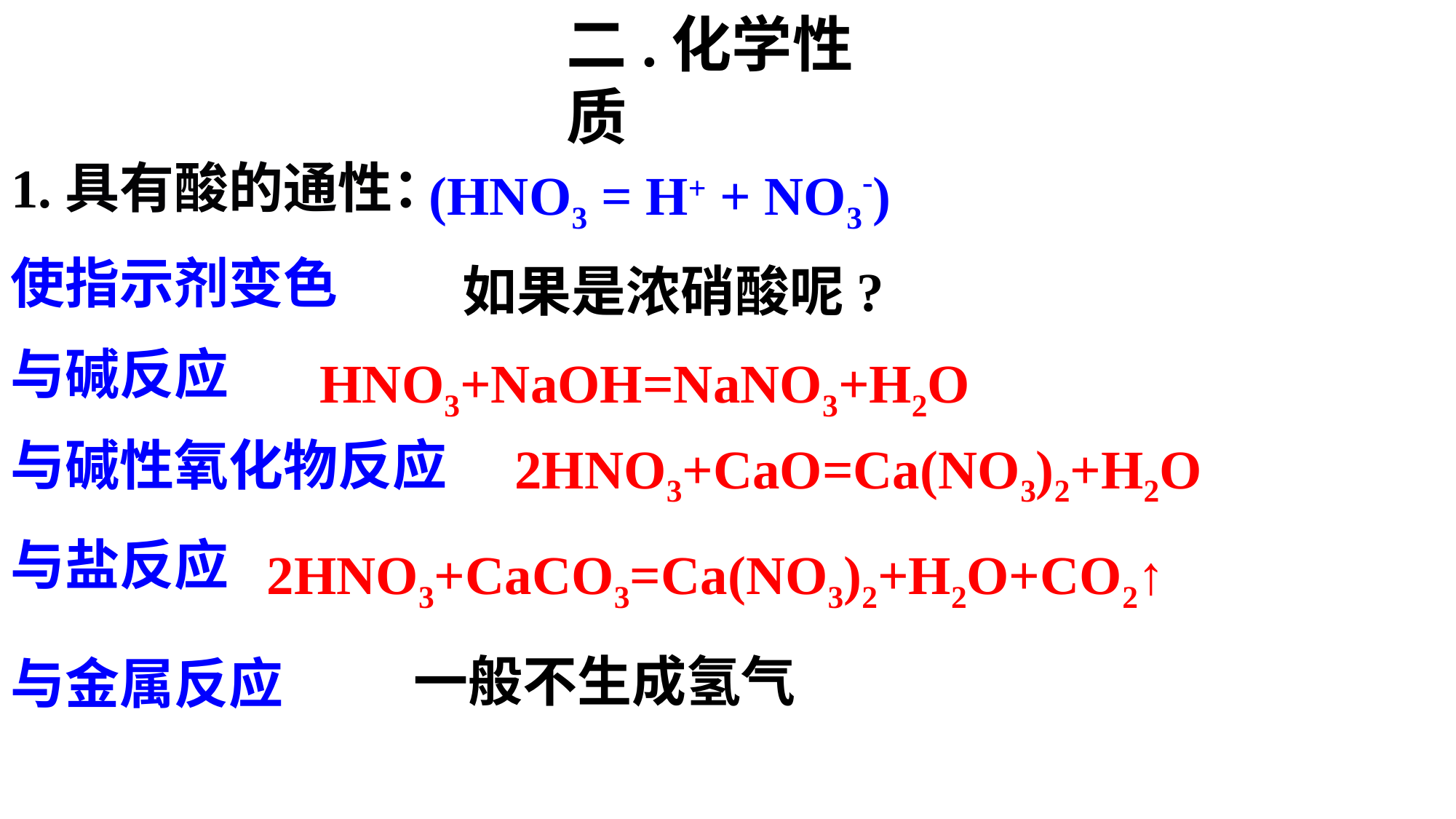

二.化学性质
1.具有酸的通性：
(HNO3 = H+ + NO3-)
使指示剂变色
如果是浓硝酸呢?
与碱反应
HNO3+NaOH=NaNO3+H2O
与碱性氧化物反应
2HNO3+CaO=Ca(NO3)2+H2O
与盐反应
2HNO3+CaCO3=Ca(NO3)2+H2O+CO2↑
一般不生成氢气
与金属反应